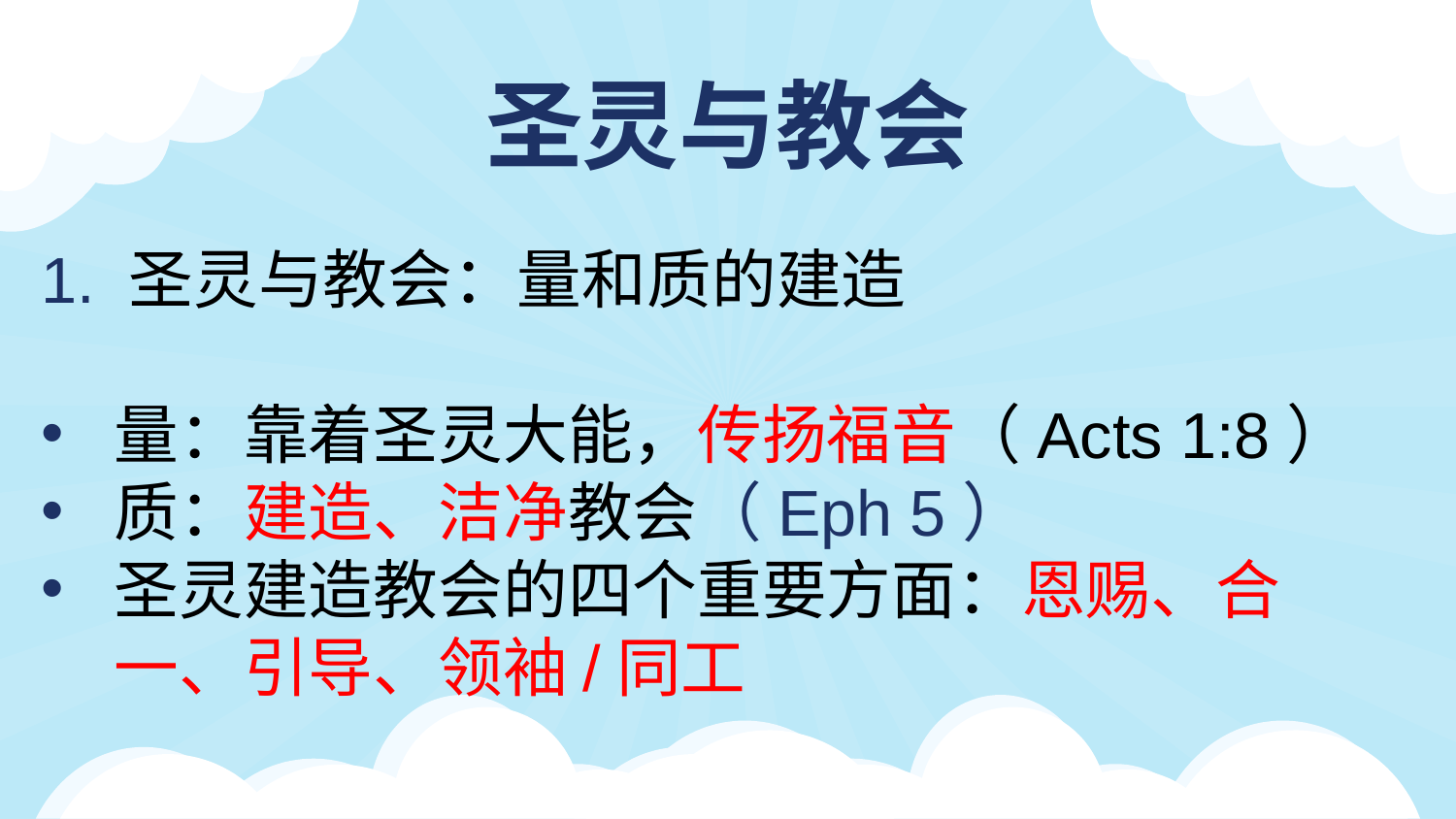

圣灵与教会
1. 圣灵与教会：量和质的建造

量：靠着圣灵大能，传扬福音（Acts 1:8）
质：建造、洁净教会（Eph 5）
圣灵建造教会的四个重要方面：恩赐、合一、引导、领袖/同工